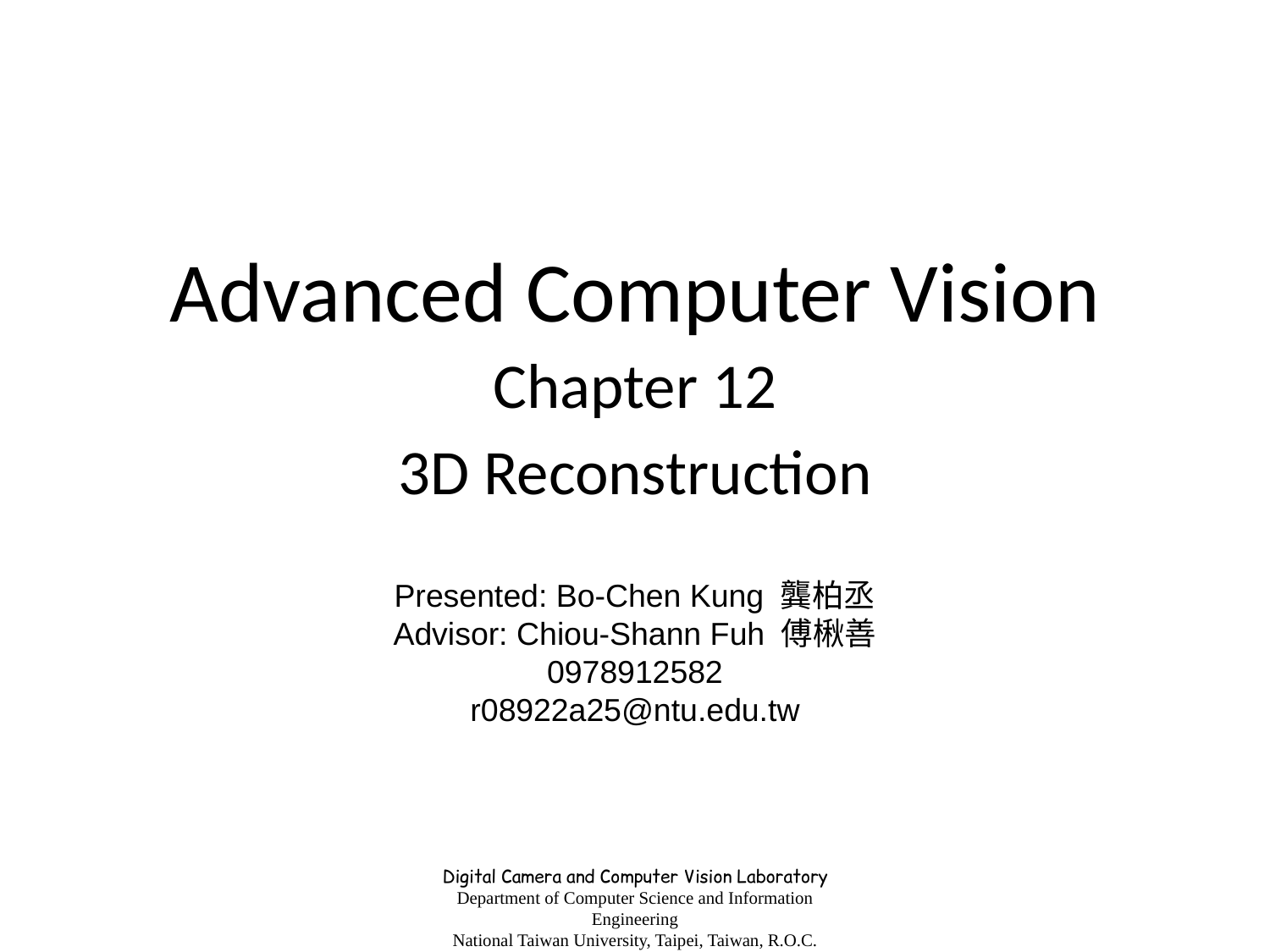

# Advanced Computer Vision
Chapter 12
3D Reconstruction
Presented: Bo-Chen Kung 龔柏丞
Advisor: Chiou-Shann Fuh 傅楸善
0978912582
r08922a25@ntu.edu.tw
Digital Camera and Computer Vision Laboratory
Department of Computer Science and Information Engineering
National Taiwan University, Taipei, Taiwan, R.O.C.